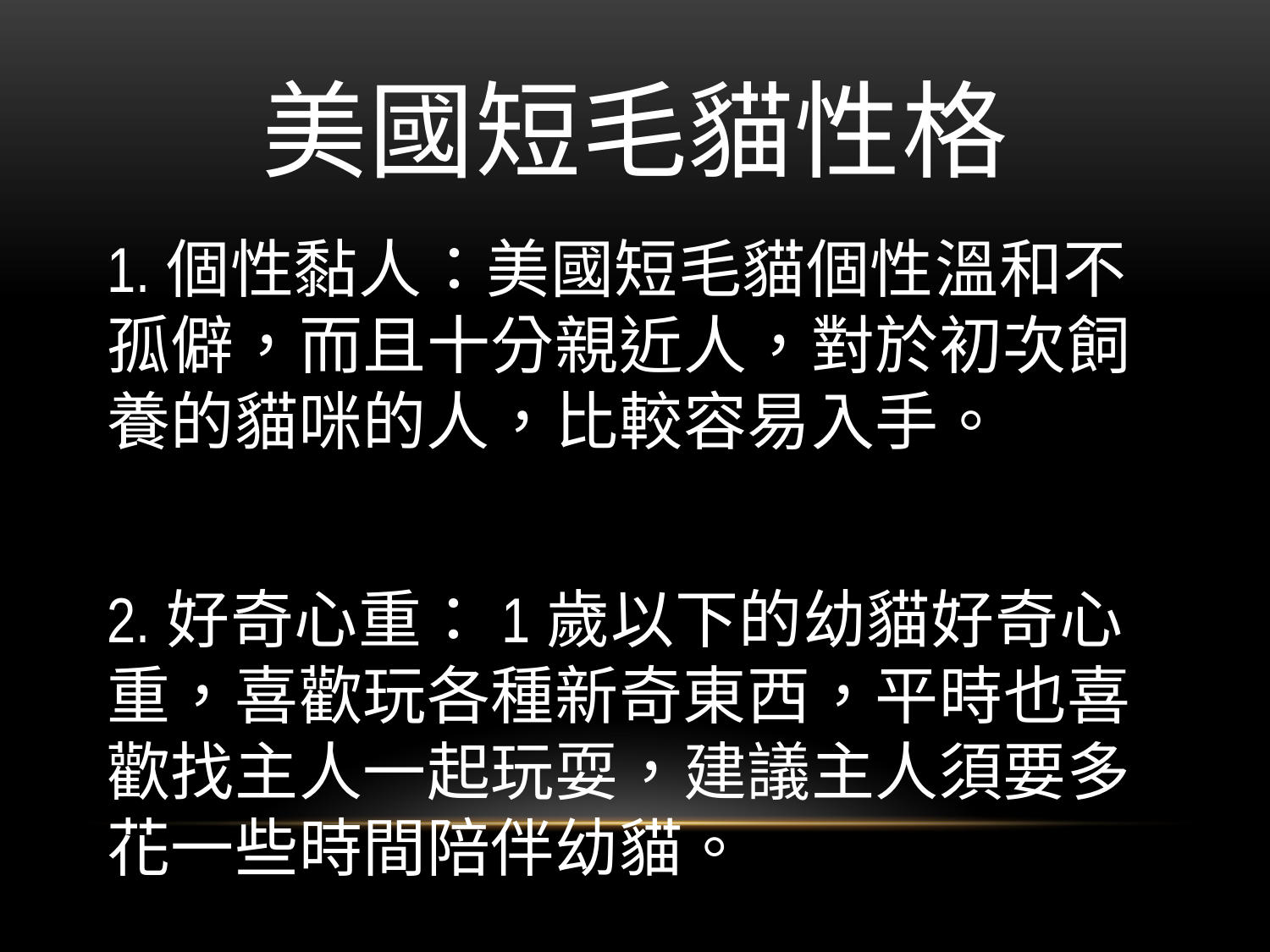

# 美國短毛貓性格
1.個性黏人：美國短毛貓個性溫和不孤僻，而且十分親近人，對於初次飼養的貓咪的人，比較容易入手。

2.好奇心重：1歲以下的幼貓好奇心重，喜歡玩各種新奇東西，平時也喜歡找主人一起玩耍，建議主人須要多花一些時間陪伴幼貓。